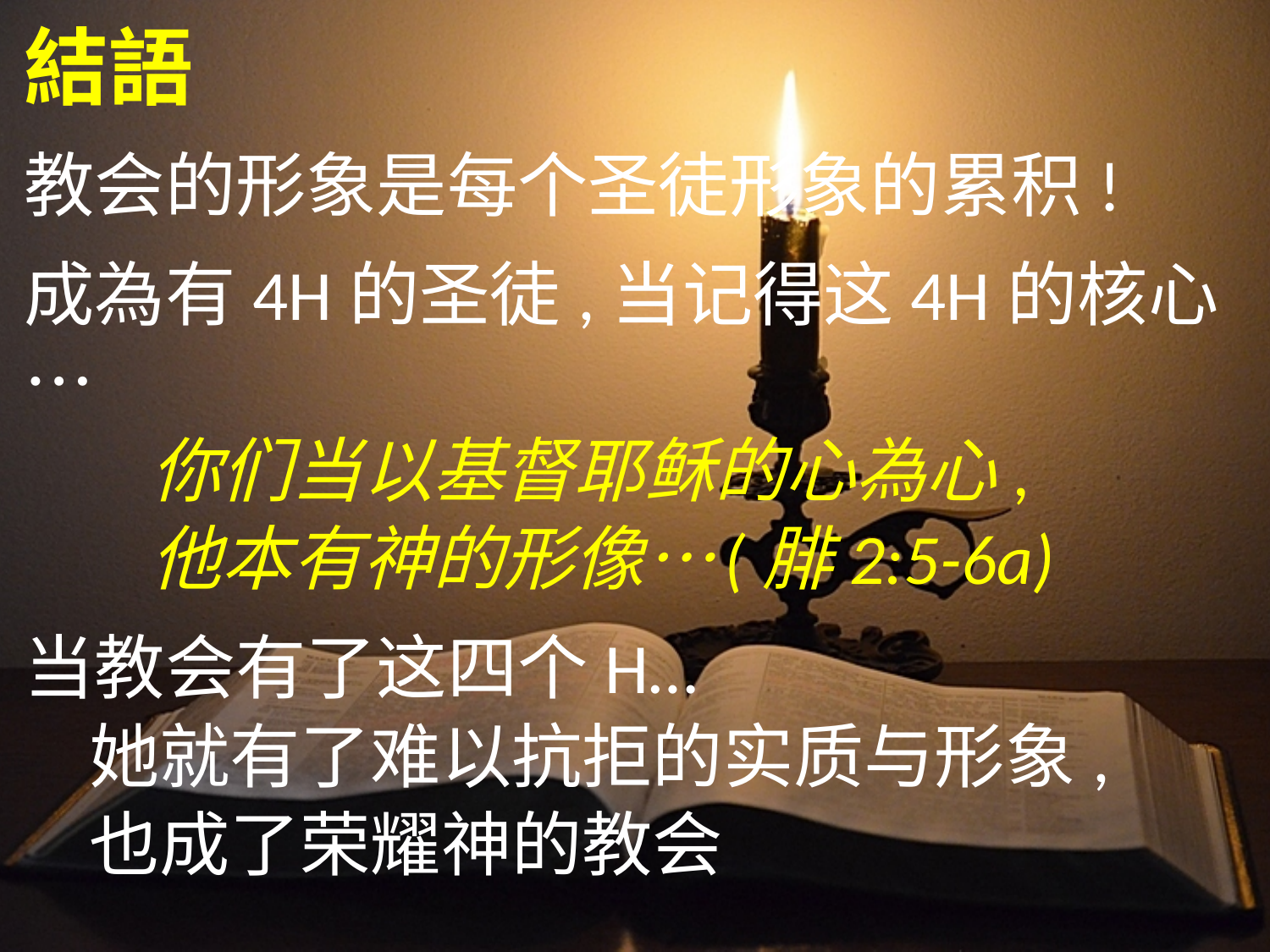

結語
教会的形象是每个圣徒形象的累积!
成為有4H的圣徒,当记得这4H的核心…
		你们当以基督耶稣的心為心,
		他本有神的形像…	(腓2:5-6a)
当教会有了这四个H…
	她就有了难以抗拒的实质与形象,
	也成了荣耀神的教会